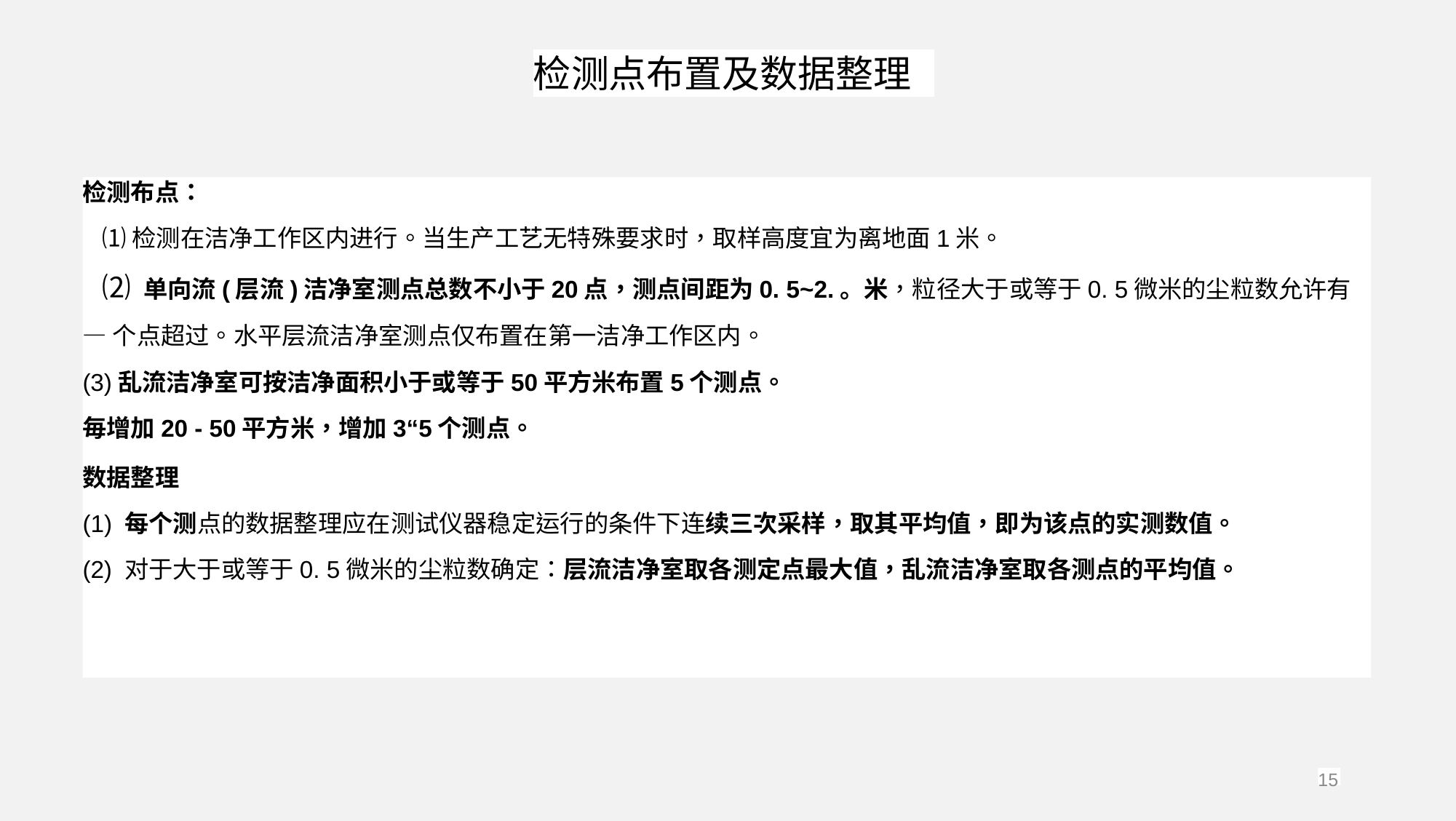

检测点布置及数据整理
检测布点：
⑴检测在洁净工作区内进行。当生产工艺无特殊要求时，取样高度宜为离地面1米。
⑵ 单向流(层流)洁净室测点总数不小于20点，测点间距为0. 5~2.。米，粒径大于或等于0. 5微米的尘粒数允许有
—个点超过。水平层流洁净室测点仅布置在第一洁净工作区内。
(3)乱流洁净室可按洁净面积小于或等于50平方米布置5个测点。
毎增加20 - 50平方米，增加3“5个测点。
数据整理
(1) 每个测点的数据整理应在测试仪器稳定运行的条件下连续三次采样，取其平均值，即为该点的实测数值。
(2) 对于大于或等于0. 5微米的尘粒数确定：层流洁净室取各测定点最大值，乱流洁净室取各测点的平均值。
15